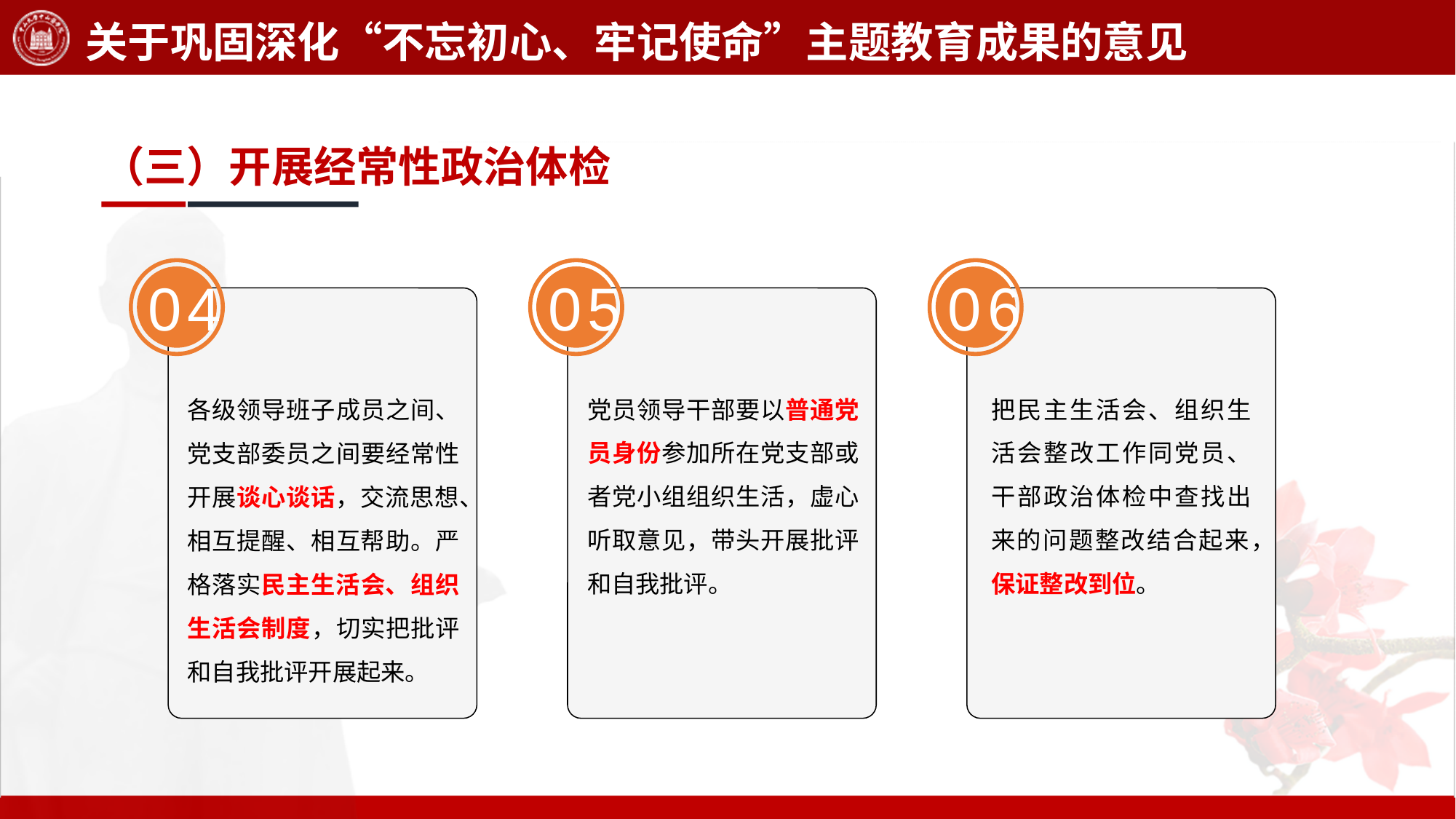

关于巩固深化“不忘初心、牢记使命”主题教育成果的意见
（三）开展经常性政治体检

04

各级领导班子成员之间、党支部委员之间要经常性开展谈心谈话，交流思想、相互提醒、相互帮助。严格落实民主生活会、组织生活会制度，切实把批评和自我批评开展起来。

05

党员领导干部要以普通党员身份参加所在党支部或者党小组组织生活，虚心听取意见，带头开展批评和自我批评。

06

把民主生活会、组织生活会整改工作同党员、干部政治体检中查找出来的问题整改结合起来，保证整改到位。